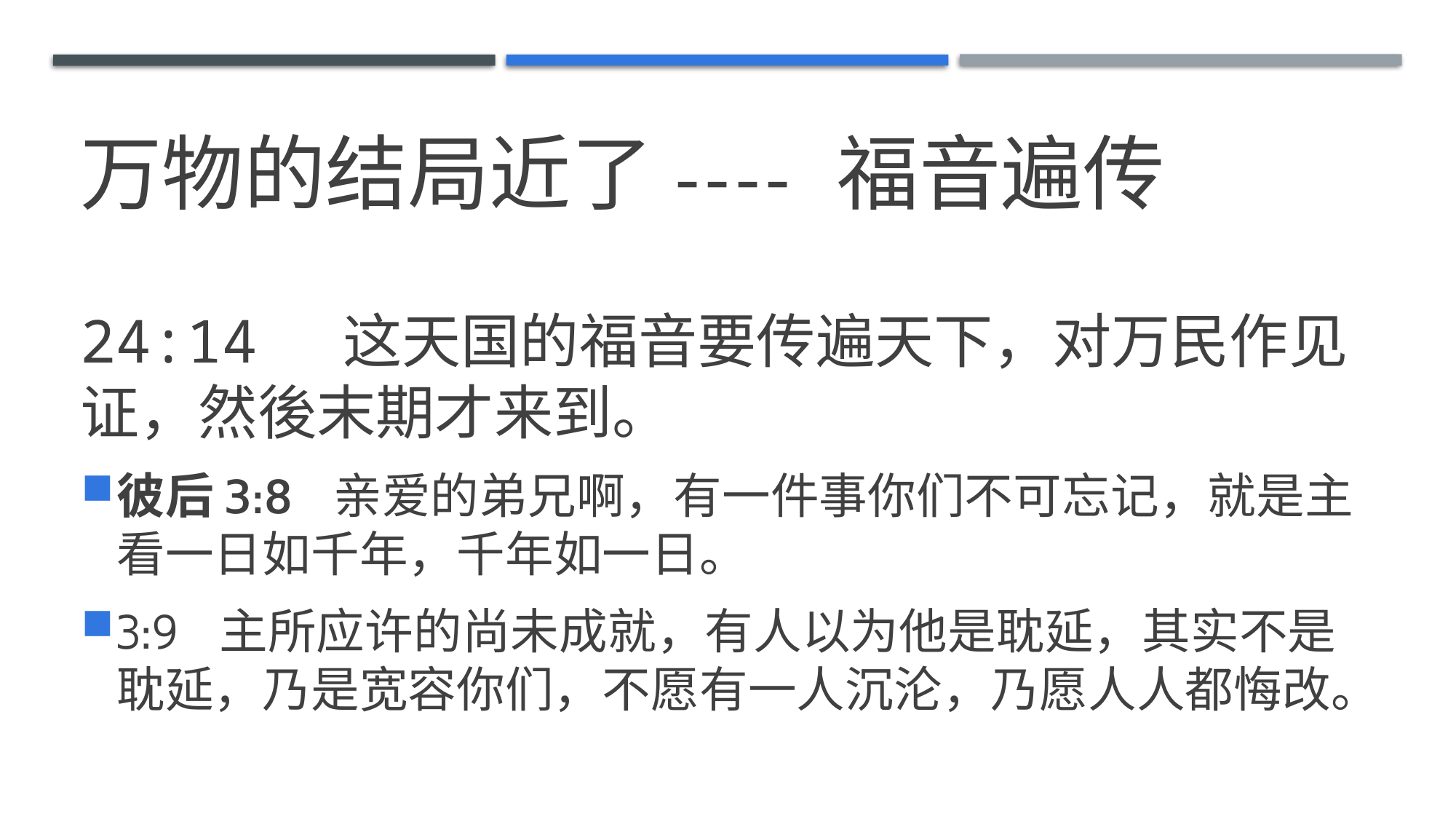

# 万物的结局近了---- 福音遍传
24:14  这天国的福音要传遍天下，对万民作见证，然後末期才来到。
彼后3:8  亲爱的弟兄啊，有一件事你们不可忘记，就是主看一日如千年，千年如一日。
3:9  主所应许的尚未成就，有人以为他是耽延，其实不是耽延，乃是宽容你们，不愿有一人沉沦，乃愿人人都悔改。